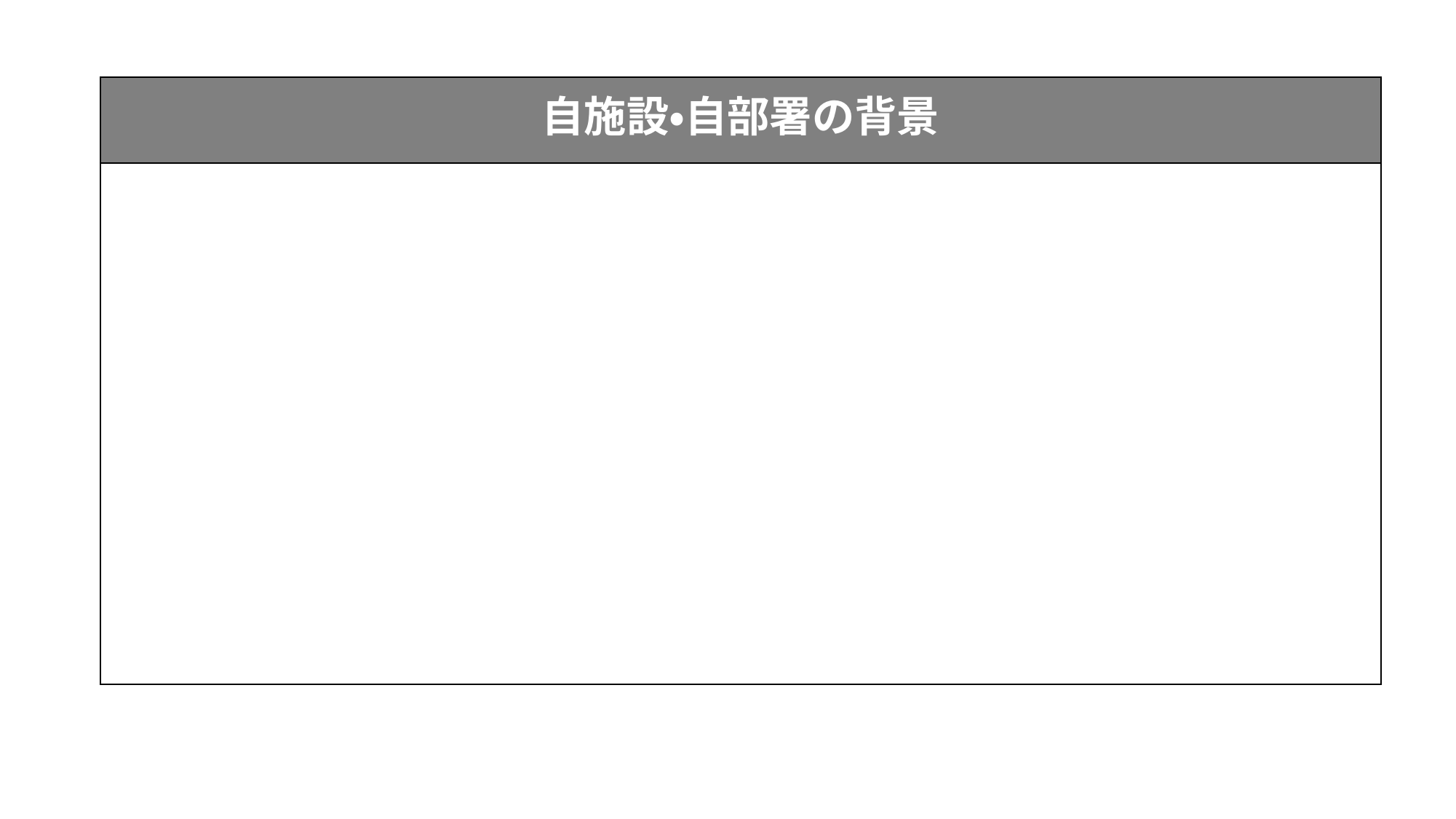

| 自施設・自部署の背景 |
| --- |
|  |